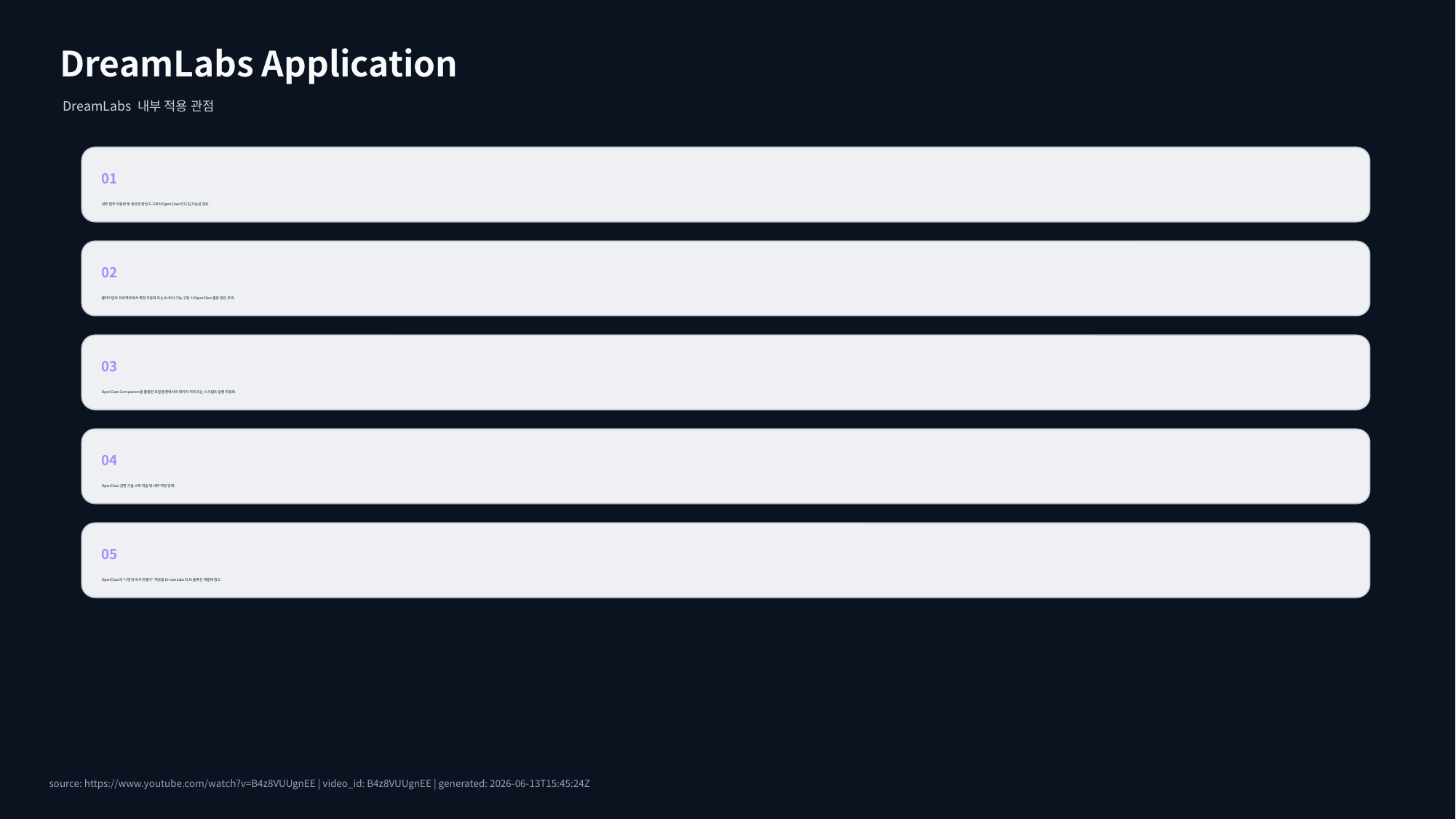

DreamLabs Application
DreamLabs 내부 적용 관점

01
내부 업무 자동화 및 생산성 향상 도구로서 OpenClaw의 도입 가능성 검토.

02
클라이언트 프로젝트에서 특정 자동화 또는 AI 비서 기능 구현 시 OpenClaw 활용 방안 모색.

03
OpenClaw Companion을 활용한 로컬 환경에서의 데이터 처리 또는 스크립트 실행 자동화.

04
OpenClaw 관련 기술 스택 학습 및 내부 역량 강화.

05
OpenClaw의 '나만의 비서 만들기' 개념을 DreamLabs의 AI 솔루션 개발에 참고.
source: https://www.youtube.com/watch?v=B4z8VUUgnEE | video_id: B4z8VUUgnEE | generated: 2026-06-13T15:45:24Z